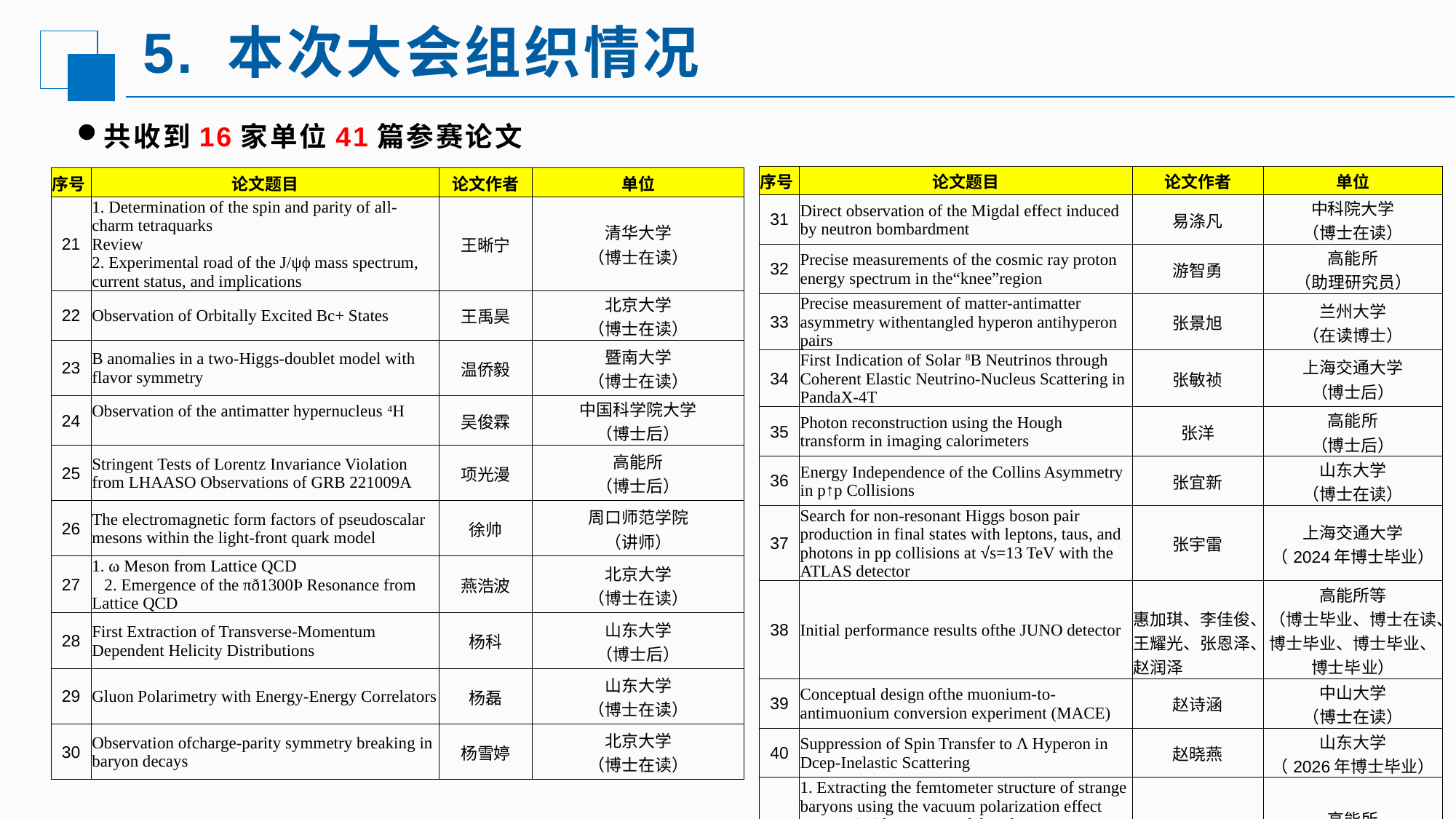

# 5. 本次大会组织情况
共收到16家单位41篇参赛论文
| 序号 | 论文题目 | 论文作者 | 单位 |
| --- | --- | --- | --- |
| 31 | Direct observation of the Migdal effect induced by neutron bombardment | 易涤凡 | 中科院大学 （博士在读） |
| 32 | Precise measurements of the cosmic ray proton energy spectrum in the“knee”region | 游智勇 | 高能所 （助理研究员） |
| 33 | Precise measurement of matter-antimatter asymmetry withentangled hyperon antihyperon pairs | 张景旭 | 兰州大学 （在读博士） |
| 34 | First Indication of Solar 8B Neutrinos through Coherent Elastic Neutrino-Nucleus Scattering in PandaX-4T | 张敏祯 | 上海交通大学 （博士后） |
| 35 | Photon reconstruction using the Hough transform in imaging calorimeters | 张洋 | 高能所 （博士后） |
| 36 | Energy Independence of the Collins Asymmetry in p↑p Collisions | 张宜新 | 山东大学 （博士在读） |
| 37 | Search for non-resonant Higgs boson pair production in final states with leptons, taus, and photons in pp collisions at √s=13 TeV with the ATLAS detector | 张宇雷 | 上海交通大学 （2024年博士毕业） |
| 38 | Initial performance results ofthe JUNO detector | 惠加琪、李佳俊、王耀光、张恩泽、赵润泽 | 高能所等 （博士毕业、博士在读、博士毕业、博士毕业、博士毕业） |
| 39 | Conceptual design ofthe muonium-to-antimuonium conversion experiment (MACE) | 赵诗涵 | 中山大学 （博士在读） |
| 40 | Suppression of Spin Transfer to Λ Hyperon in Dcep-Inelastic Scattering | 赵晓燕 | 山东大学 （2026年博士毕业） |
| 41 | 1. Extracting the femtometer structure of strange baryons using the vacuum polarization effect 2. Observation of the Electromagnetic Radiative Decays of the Λ（1520） and Λ（1690） to γΣ0 | 郑文静 | 高能所 （博士后） |
| 序号 | 论文题目 | 论文作者 | 单位 |
| --- | --- | --- | --- |
| 21 | 1. Determination of the spin and parity of all-charm tetraquarks Review 2. Experimental road of the J/ψϕ mass spectrum, current status, and implications | 王晰宁 | 清华大学 （博士在读） |
| 22 | Observation of Orbitally Excited Bc+ States | 王禹昊 | 北京大学 （博士在读） |
| 23 | B anomalies in a two-Higgs-doublet model with flavor symmetry | 温侨毅 | 暨南大学 （博士在读） |
| 24 | Observation of the antimatter hypernucleus 4H | 吴俊霖 | 中国科学院大学 （博士后） |
| 25 | Stringent Tests of Lorentz Invariance Violation from LHAASO Observations of GRB 221009A | 项光漫 | 高能所 （博士后） |
| 26 | The electromagnetic form factors of pseudoscalar mesons within the light-front quark model | 徐帅 | 周口师范学院 （讲师） |
| 27 | 1. ω Meson from Lattice QCD 2. Emergence of the πð1300Þ Resonance from Lattice QCD | 燕浩波 | 北京大学 （博士在读） |
| 28 | First Extraction of Transverse-Momentum Dependent Helicity Distributions | 杨科 | 山东大学 （博士后） |
| 29 | Gluon Polarimetry with Energy-Energy Correlators | 杨磊 | 山东大学 （博士在读） |
| 30 | Observation ofcharge-parity symmetry breaking in baryon decays | 杨雪婷 | 北京大学 （博士在读） |